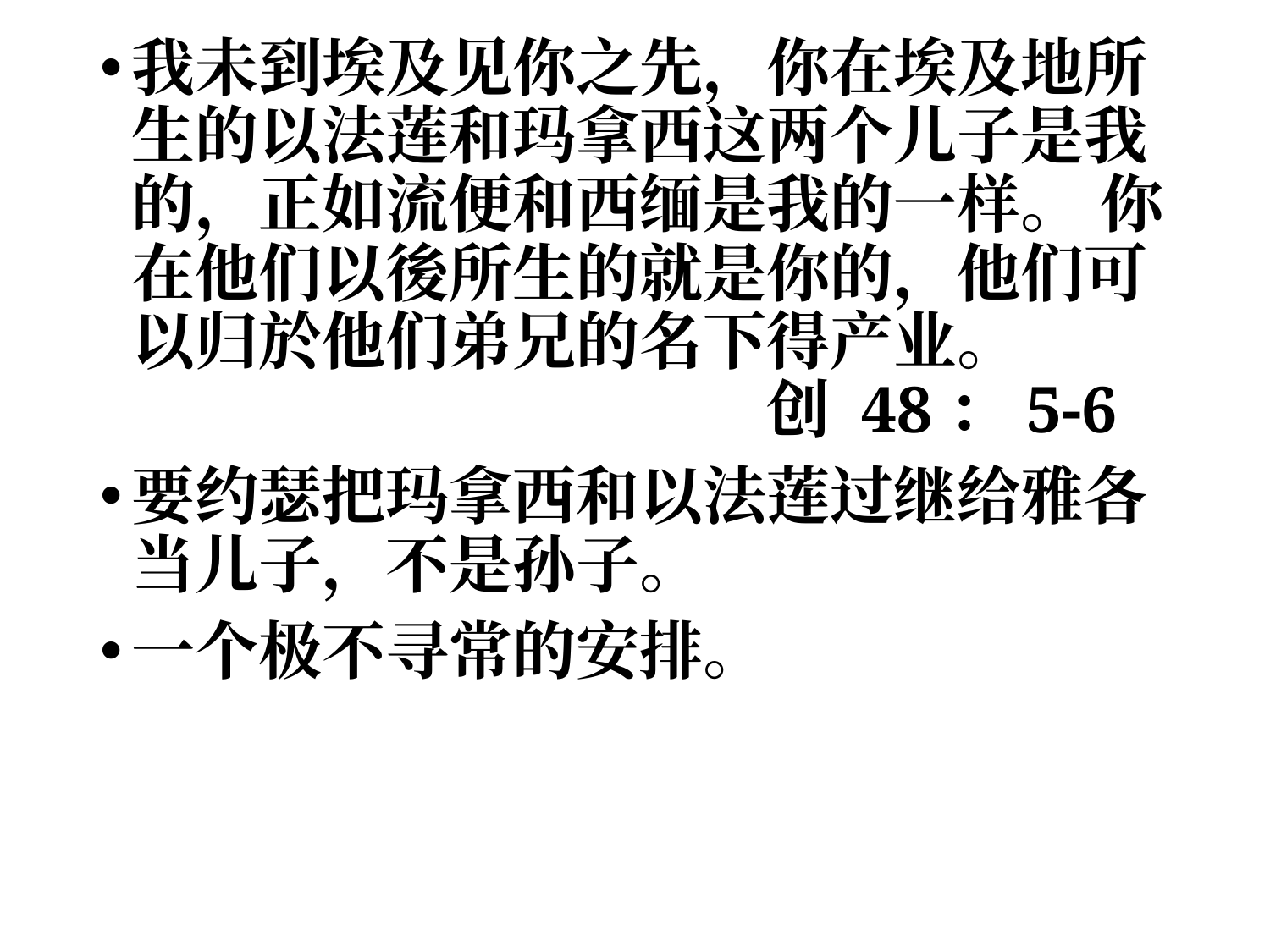

我未到埃及见你之先，你在埃及地所生的以法莲和玛拿西这两个儿子是我的，正如流便和西缅是我的一样。 你在他们以後所生的就是你的，他们可以归於他们弟兄的名下得产业。						创 48：5-6
要约瑟把玛拿西和以法莲过继给雅各当儿子，不是孙子。
一个极不寻常的安排。